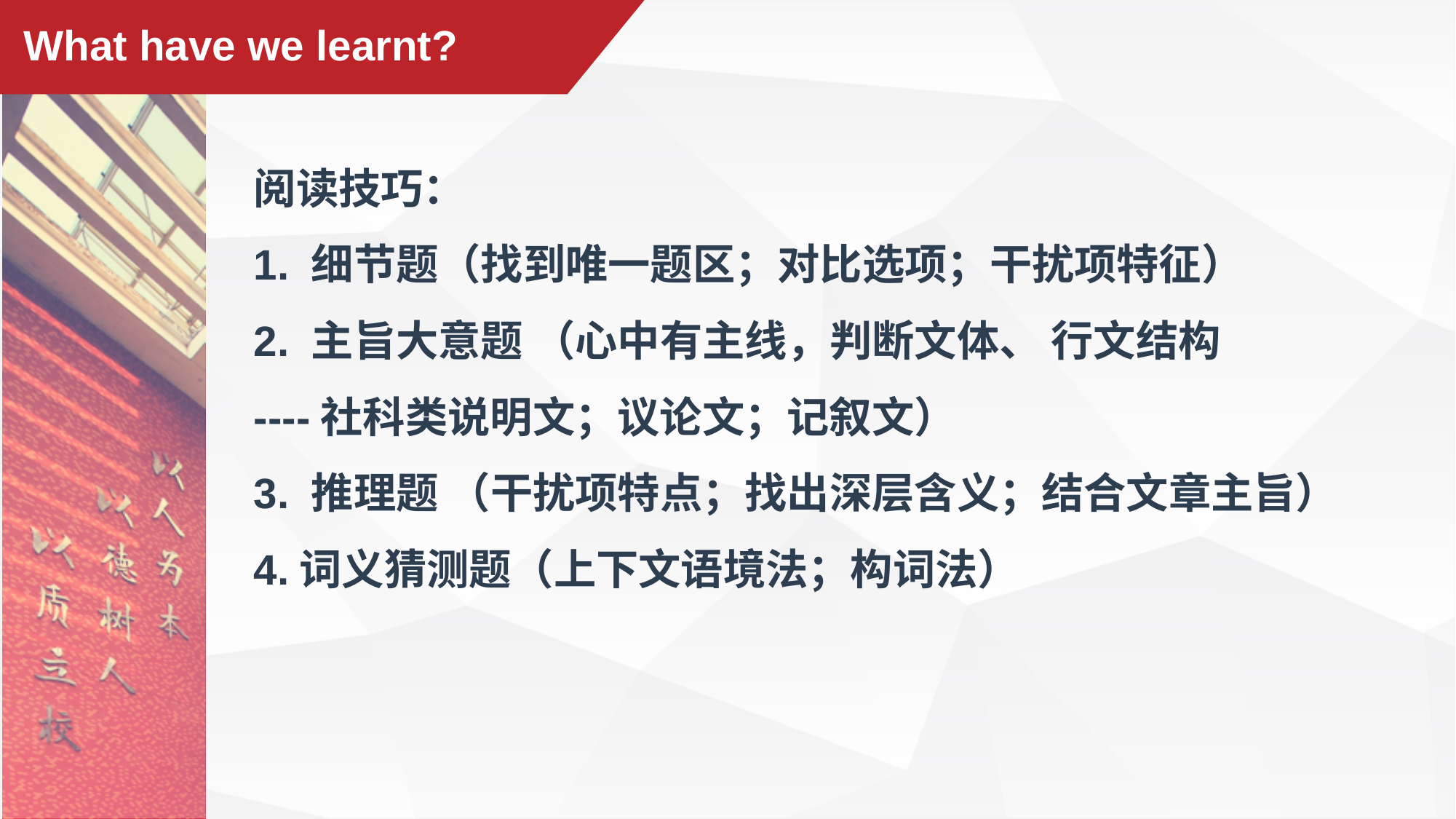

# What have we learnt?
阅读技巧：
1. 细节题（找到唯一题区；对比选项；干扰项特征）
2. 主旨大意题 （心中有主线，判断文体、 行文结构
----社科类说明文；议论文；记叙文）
3. 推理题 （干扰项特点；找出深层含义；结合文章主旨）
4.词义猜测题（上下文语境法；构词法）